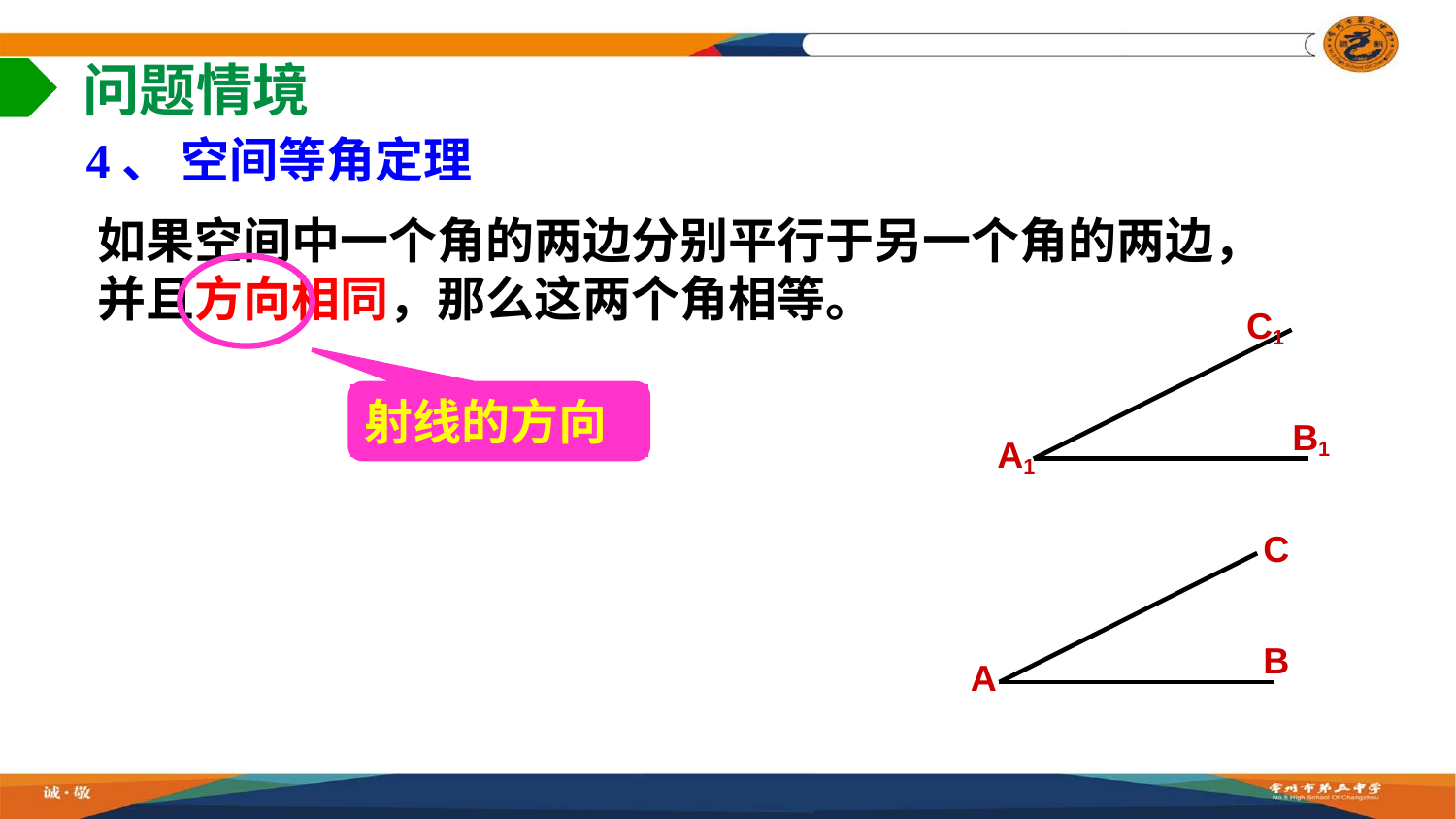

问题情境

4、 空间等角定理
如果空间中一个角的两边分别平行于另一个角的两边，并且方向相同，那么这两个角相等。

射线的方向
C1
B1
A1
C
B
A